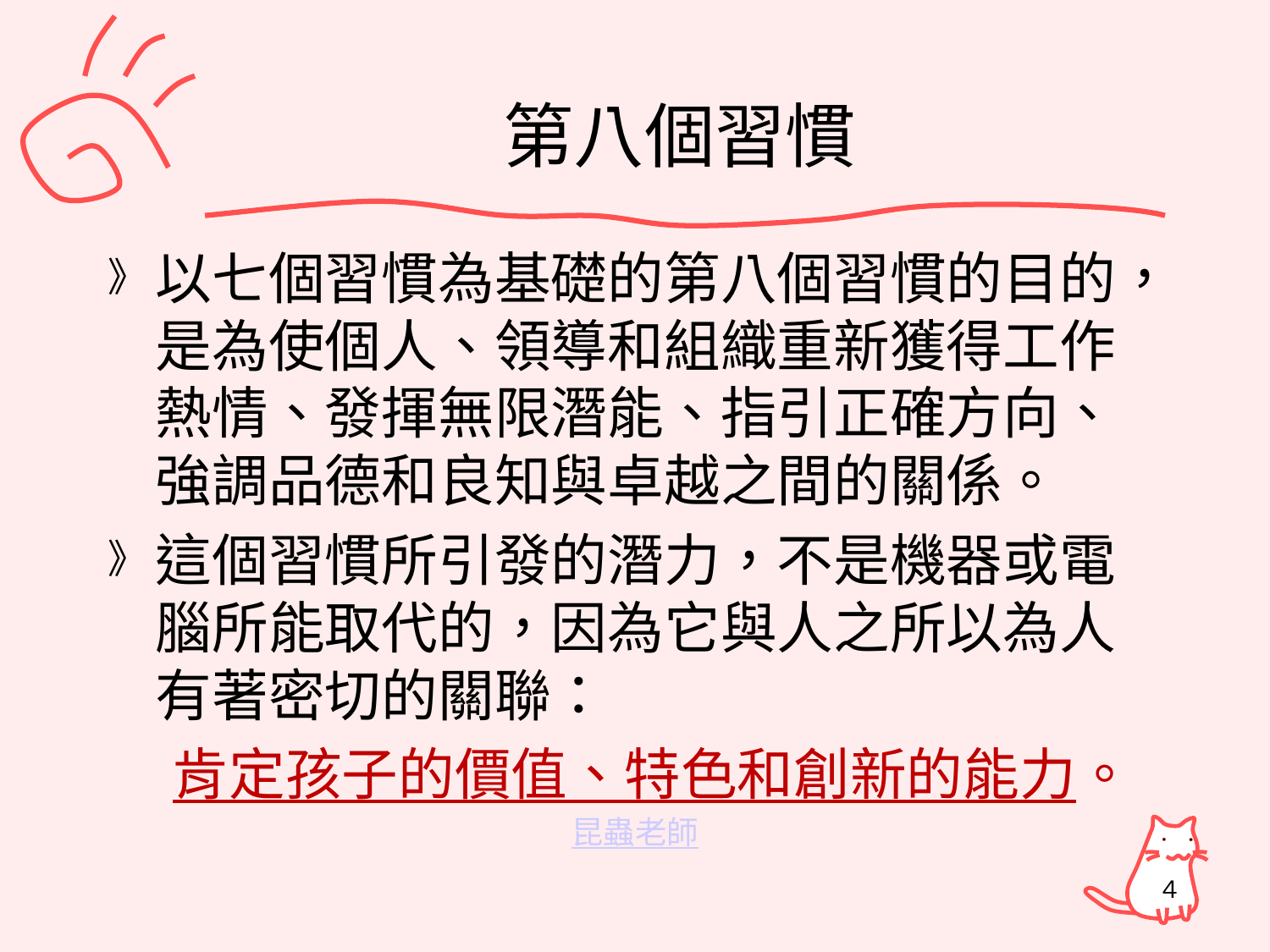

# 第八個習慣
以七個習慣為基礎的第八個習慣的目的，是為使個人、領導和組織重新獲得工作熱情、發揮無限潛能、指引正確方向、強調品德和良知與卓越之間的關係。
這個習慣所引發的潛力，不是機器或電腦所能取代的，因為它與人之所以為人有著密切的關聯：
    肯定孩子的價值、特色和創新的能力。
昆蟲老師
4